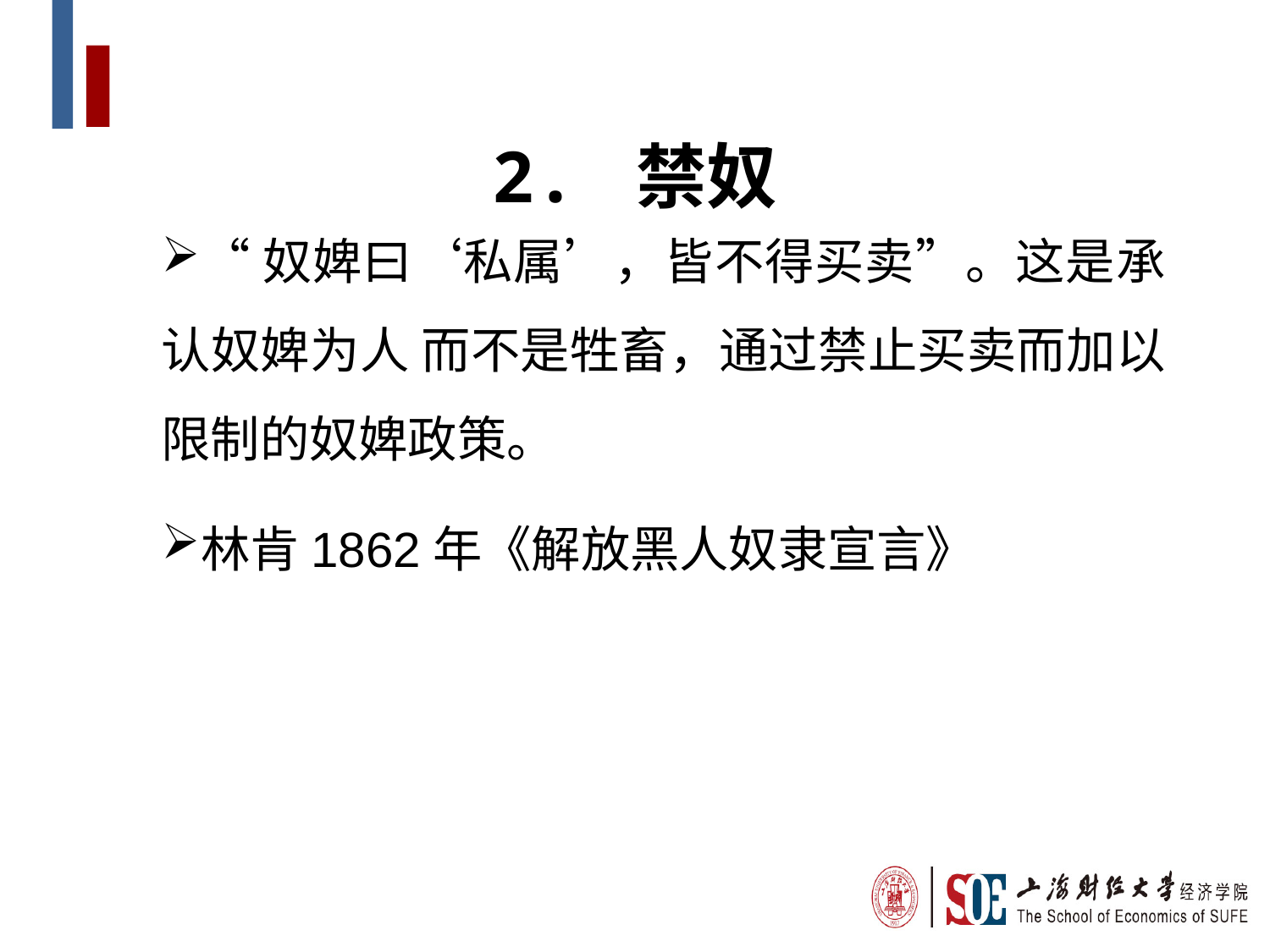

2. 禁奴
“奴婢曰‘私属’，皆不得买卖”。这是承认奴婢为人 而不是牲畜，通过禁止买卖而加以限制的奴婢政策。
林肯1862年《解放黑人奴隶宣言》